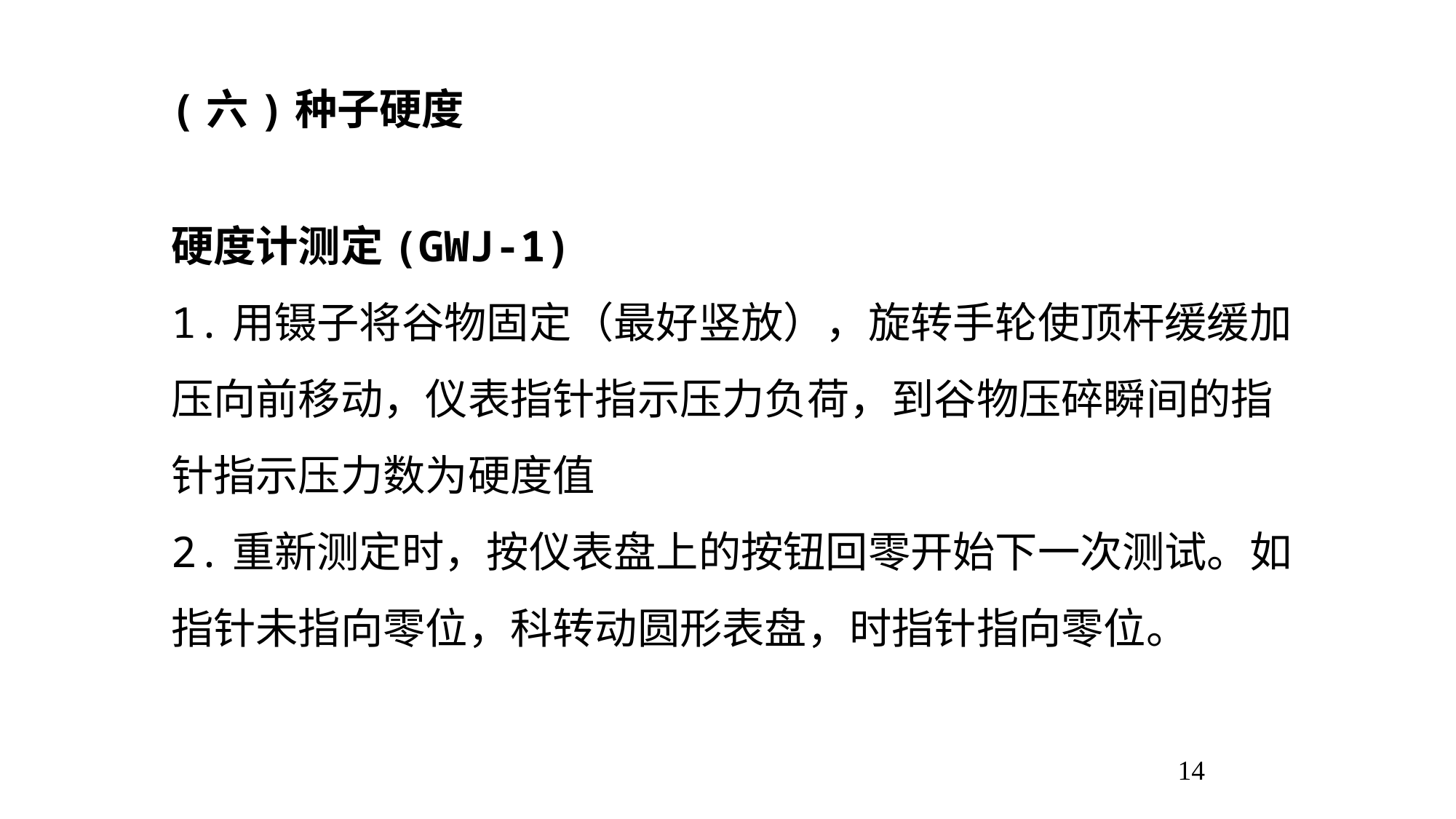

(六)种子硬度
硬度计测定(GWJ-1)
1.用镊子将谷物固定（最好竖放），旋转手轮使顶杆缓缓加压向前移动，仪表指针指示压力负荷，到谷物压碎瞬间的指针指示压力数为硬度值
2.重新测定时，按仪表盘上的按钮回零开始下一次测试。如指针未指向零位，科转动圆形表盘，时指针指向零位。
14